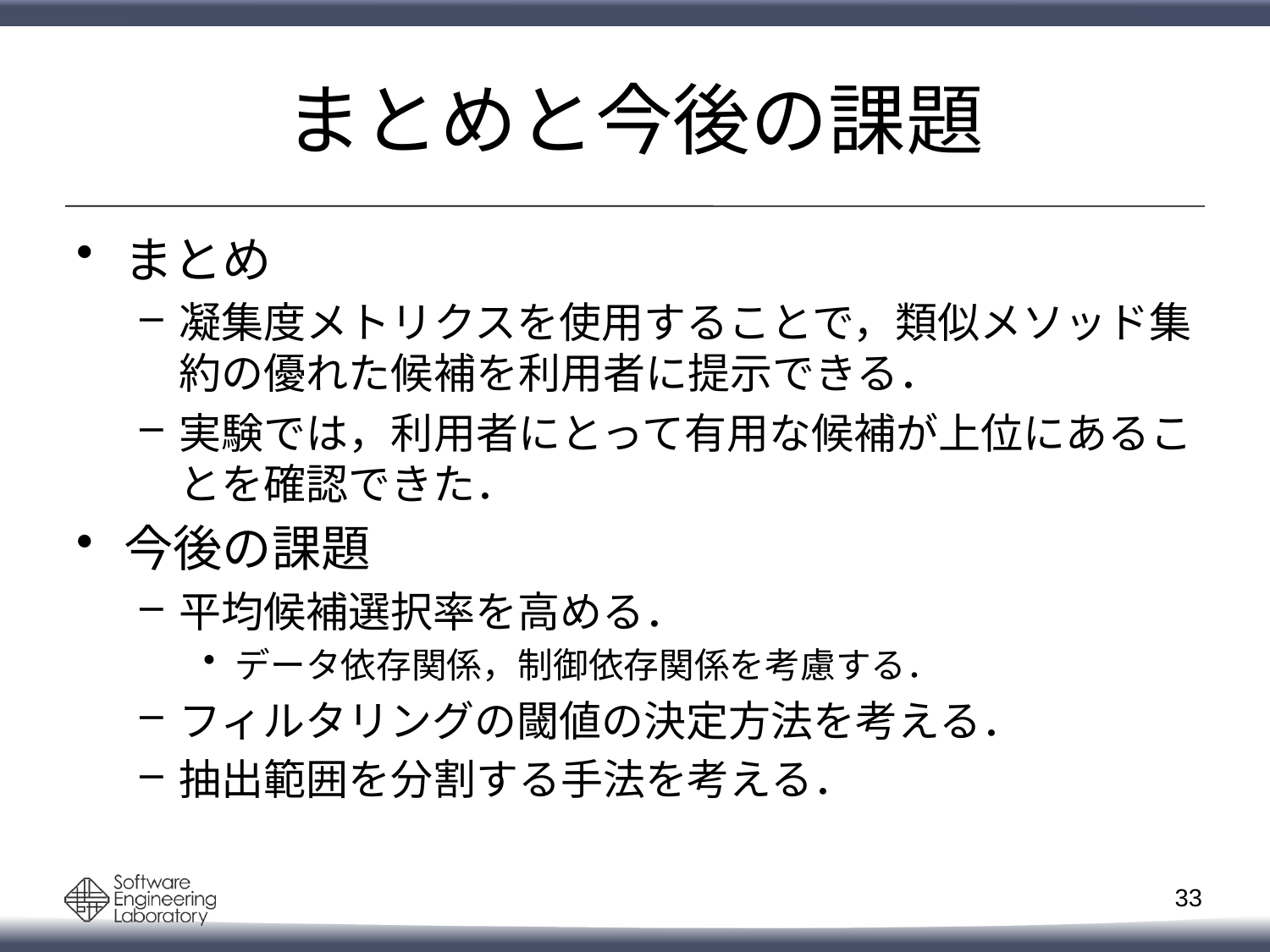

# まとめと今後の課題
まとめ
凝集度メトリクスを使用することで，類似メソッド集約の優れた候補を利用者に提示できる．
実験では，利用者にとって有用な候補が上位にあることを確認できた．
今後の課題
平均候補選択率を高める．
データ依存関係，制御依存関係を考慮する．
フィルタリングの閾値の決定方法を考える．
抽出範囲を分割する手法を考える．
33